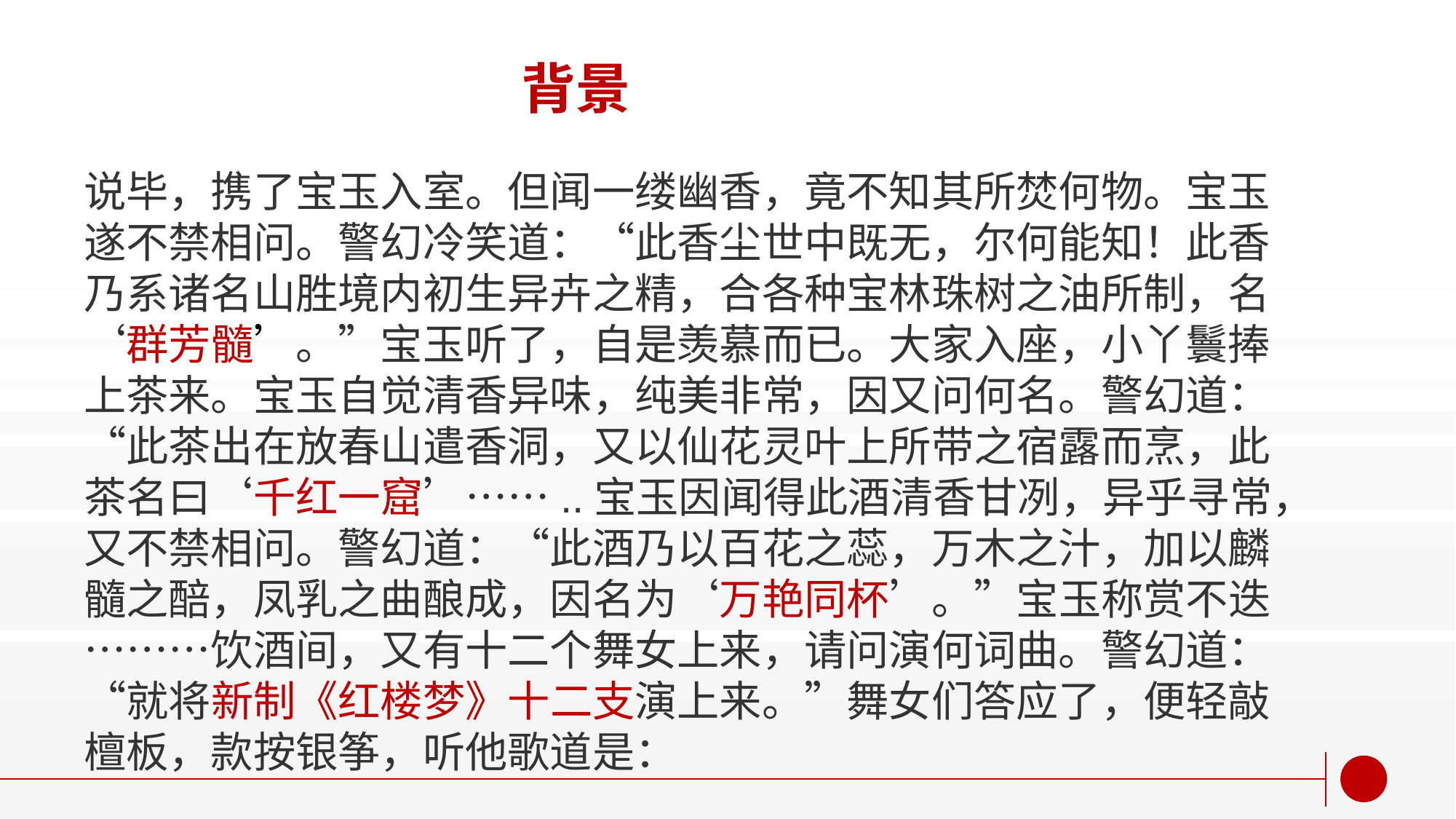

背景
说毕，携了宝玉入室。但闻一缕幽香，竟不知其所焚何物。宝玉遂不禁相问。警幻冷笑道：“此香尘世中既无，尔何能知！此香乃系诸名山胜境内初生异卉之精，合各种宝林珠树之油所制，名‘群芳髓’。”宝玉听了，自是羡慕而已。大家入座，小丫鬟捧上茶来。宝玉自觉清香异味，纯美非常，因又问何名。警幻道：“此茶出在放春山遣香洞，又以仙花灵叶上所带之宿露而烹，此茶名曰‘千红一窟’……..宝玉因闻得此酒清香甘冽，异乎寻常，又不禁相问。警幻道：“此酒乃以百花之蕊，万木之汁，加以麟髓之醅，凤乳之曲酿成，因名为‘万艳同杯’。”宝玉称赏不迭………饮酒间，又有十二个舞女上来，请问演何词曲。警幻道：“就将新制《红楼梦》十二支演上来。”舞女们答应了，便轻敲檀板，款按银筝，听他歌道是：